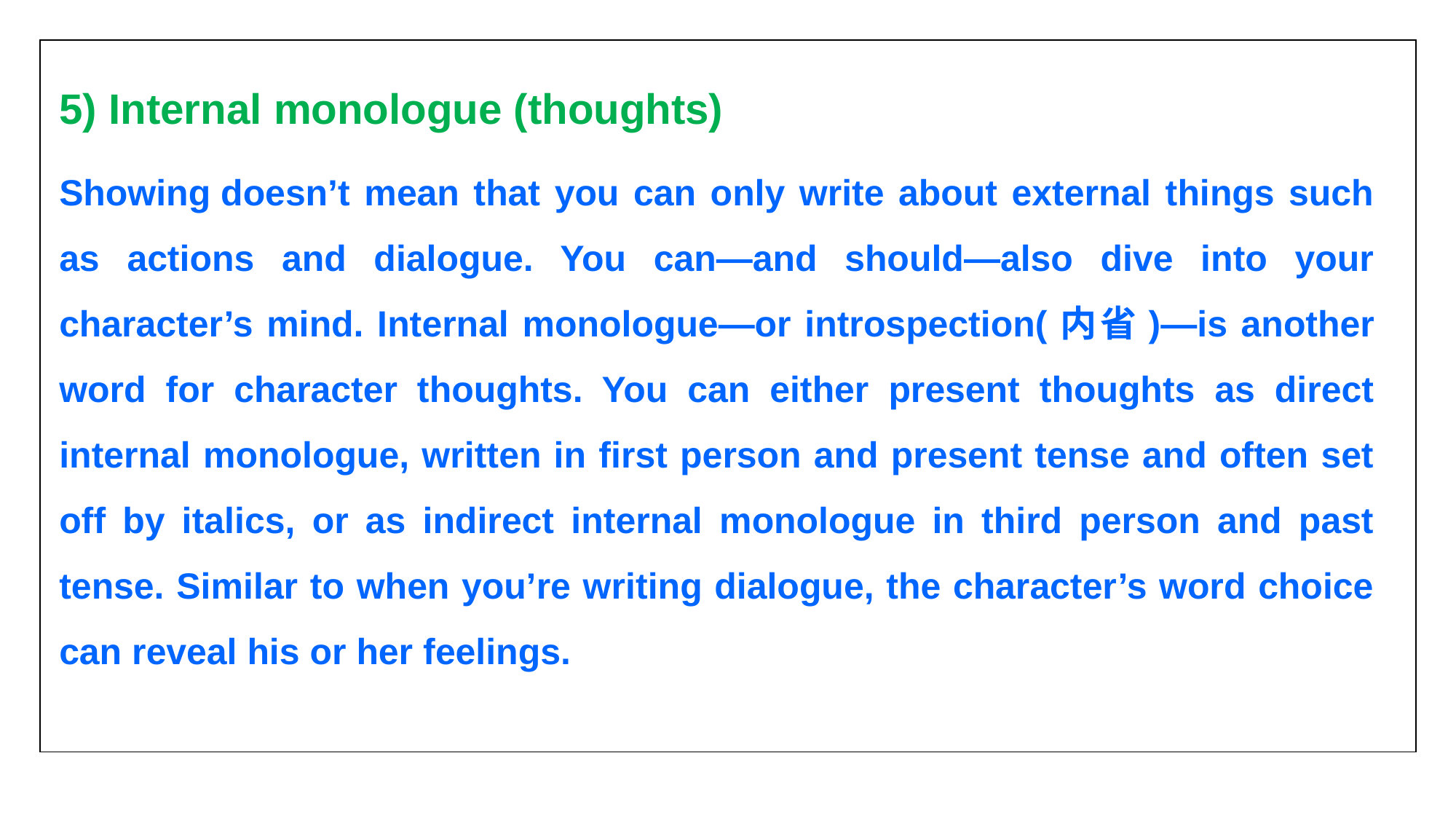

|  |
| --- |
5) Internal monologue (thoughts)
Showing doesn’t mean that you can only write about external things such as actions and dialogue. You can—and should—also dive into your character’s mind. Internal monologue—or introspection(内省)—is another word for character thoughts. You can either present thoughts as direct internal monologue, written in first person and present tense and often set off by italics, or as indirect internal monologue in third person and past tense. Similar to when you’re writing dialogue, the character’s word choice can reveal his or her feelings.